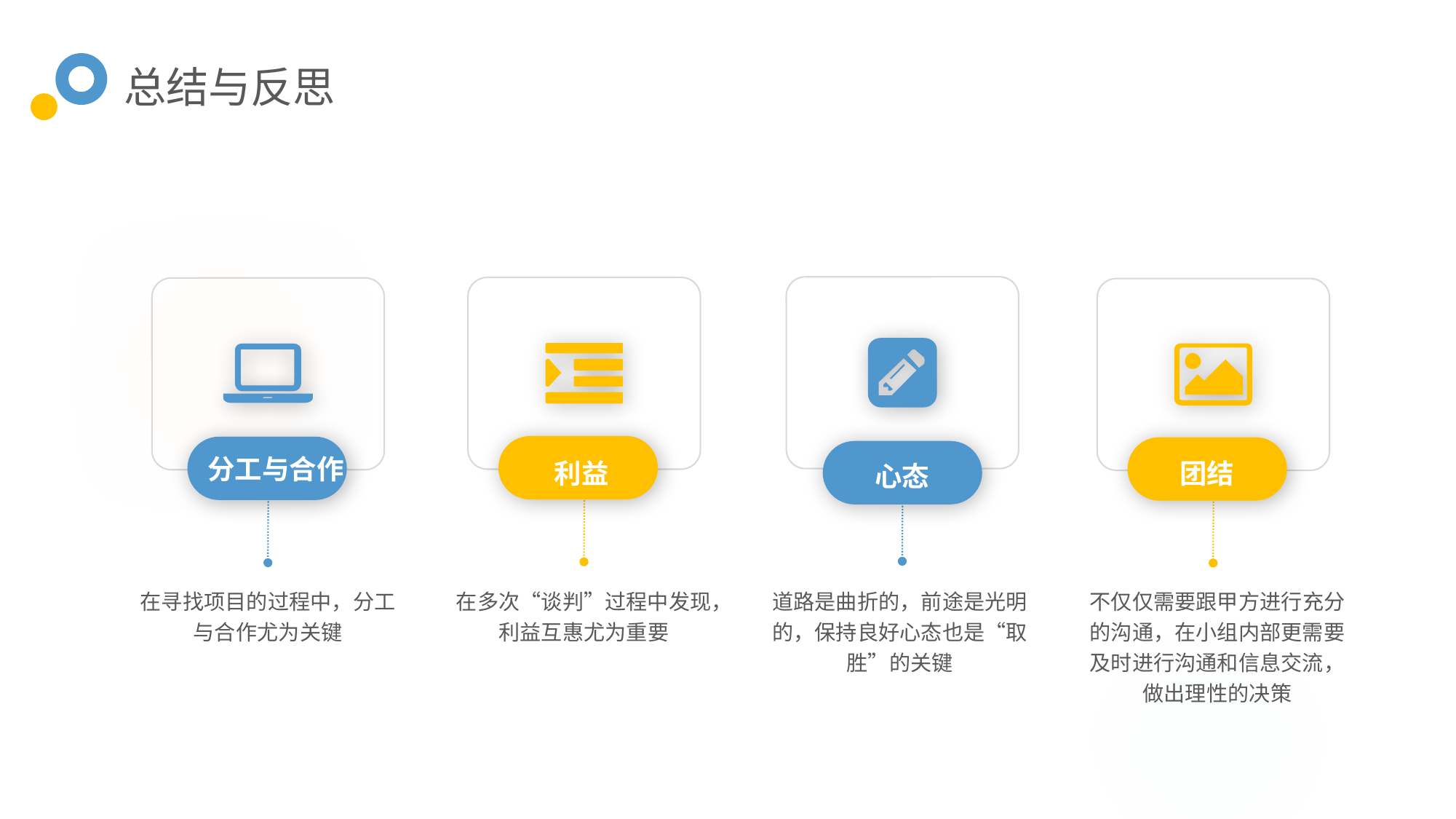

总结与反思

心态
道路是曲折的，前途是光明的，保持良好心态也是“取胜”的关键

利益
在多次“谈判”过程中发现，利益互惠尤为重要

分工与合作

在寻找项目的过程中，分工与合作尤为关键

团结
不仅仅需要跟甲方进行充分的沟通，在小组内部更需要及时进行沟通和信息交流，做出理性的决策